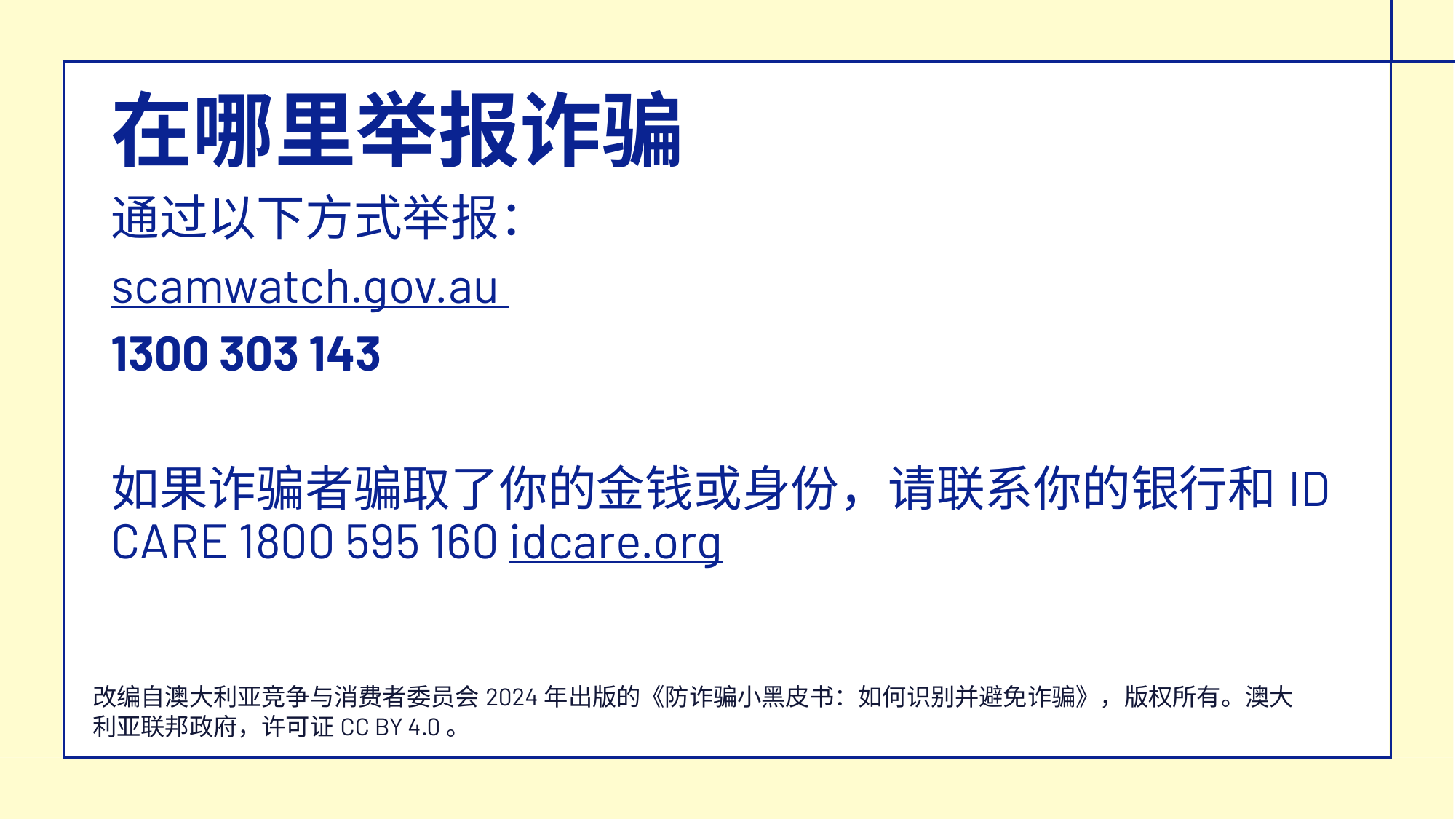

在哪里举报诈骗
通过以下方式举报：
scamwatch.gov.au
1300 303 143

如果诈骗者骗取了你的金钱或身份，请联系你的银行和ID CARE 1800 595 160 idcare.org
改编自澳大利亚竞争与消费者委员会2024年出版的《防诈骗小黑皮书：如何识别并避免诈骗》，版权所有。澳大利亚联邦政府，许可证CC BY 4.0。